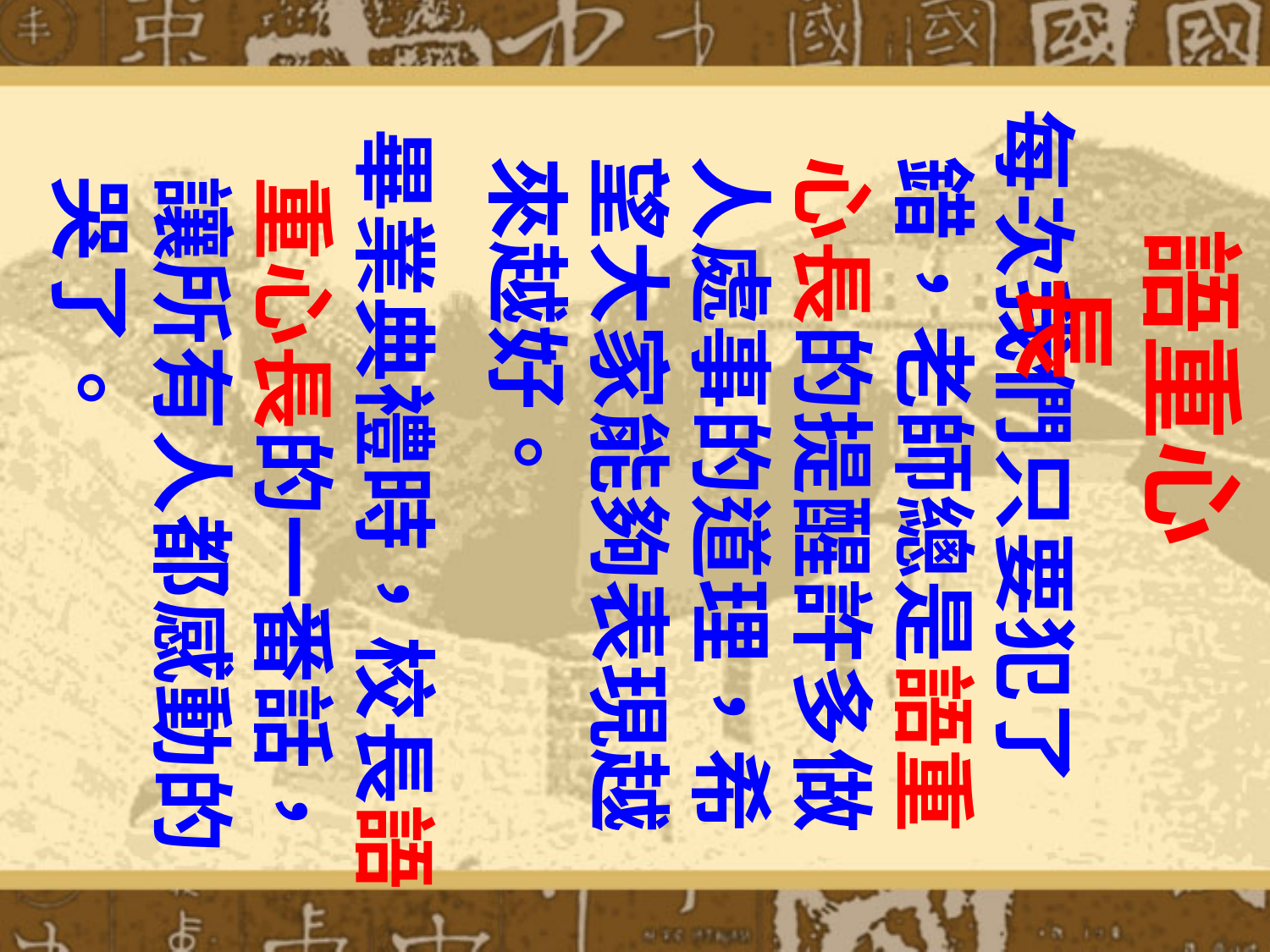

每次我們只要犯了錯，老師總是語重心長的提醒許多做人處事的道理，希望大家能夠表現越來越好。
畢業典禮時，校長語重心長的一番話，讓所有人都感動的哭了。
語重心長